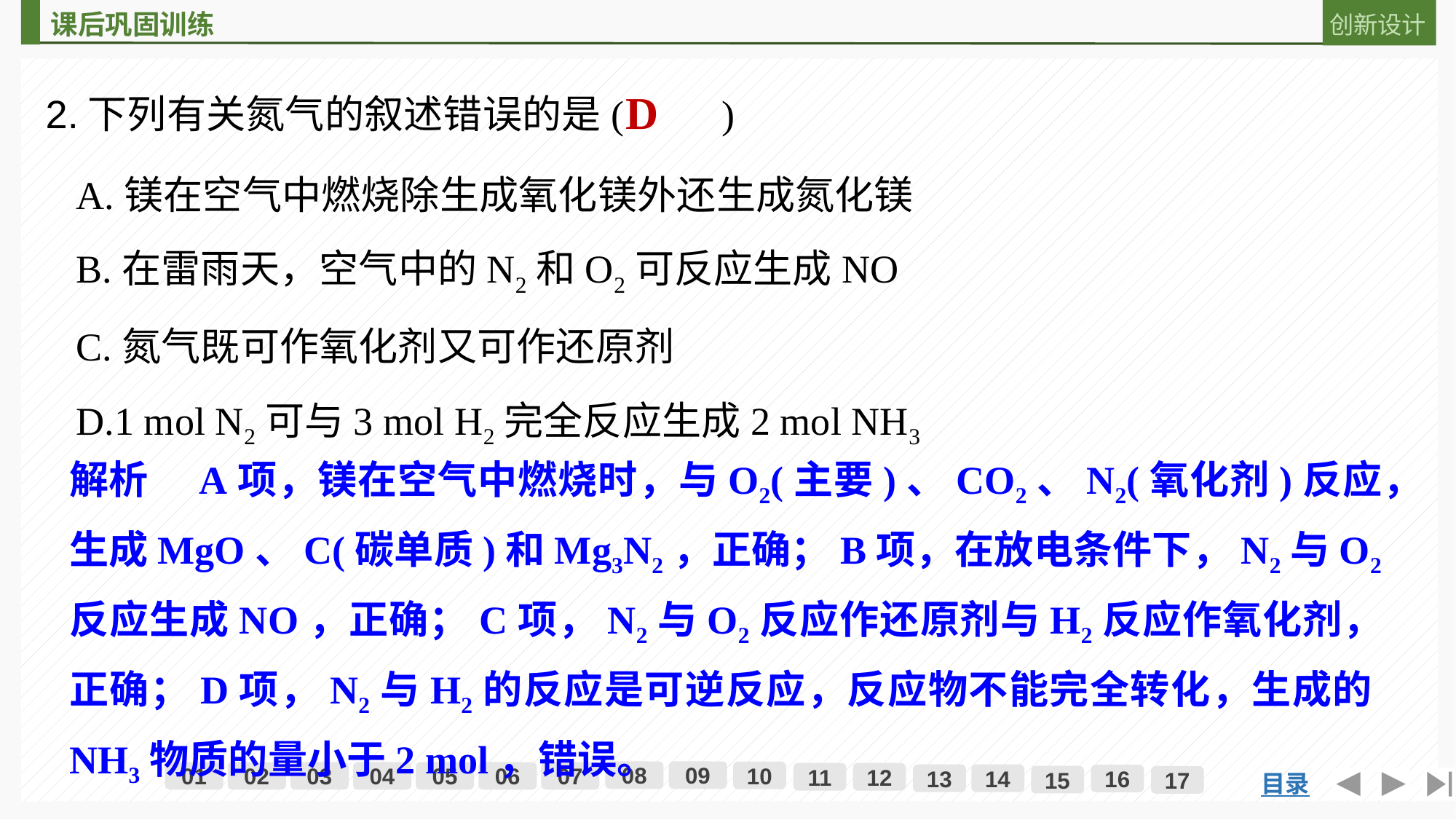

2.下列有关氮气的叙述错误的是(　　)
D
A.镁在空气中燃烧除生成氧化镁外还生成氮化镁
B.在雷雨天，空气中的N2和O2可反应生成NO
C.氮气既可作氧化剂又可作还原剂
D.1 mol N2可与3 mol H2完全反应生成2 mol NH3
解析　A项，镁在空气中燃烧时，与O2(主要)、CO2、N2(氧化剂)反应，生成MgO、C(碳单质)和Mg3N2，正确；B项，在放电条件下，N2与O2反应生成NO，正确；C项，N2与O2反应作还原剂与H2反应作氧化剂，正确；D项，N2与H2的反应是可逆反应，反应物不能完全转化，生成的NH3物质的量小于2 mol，错误。